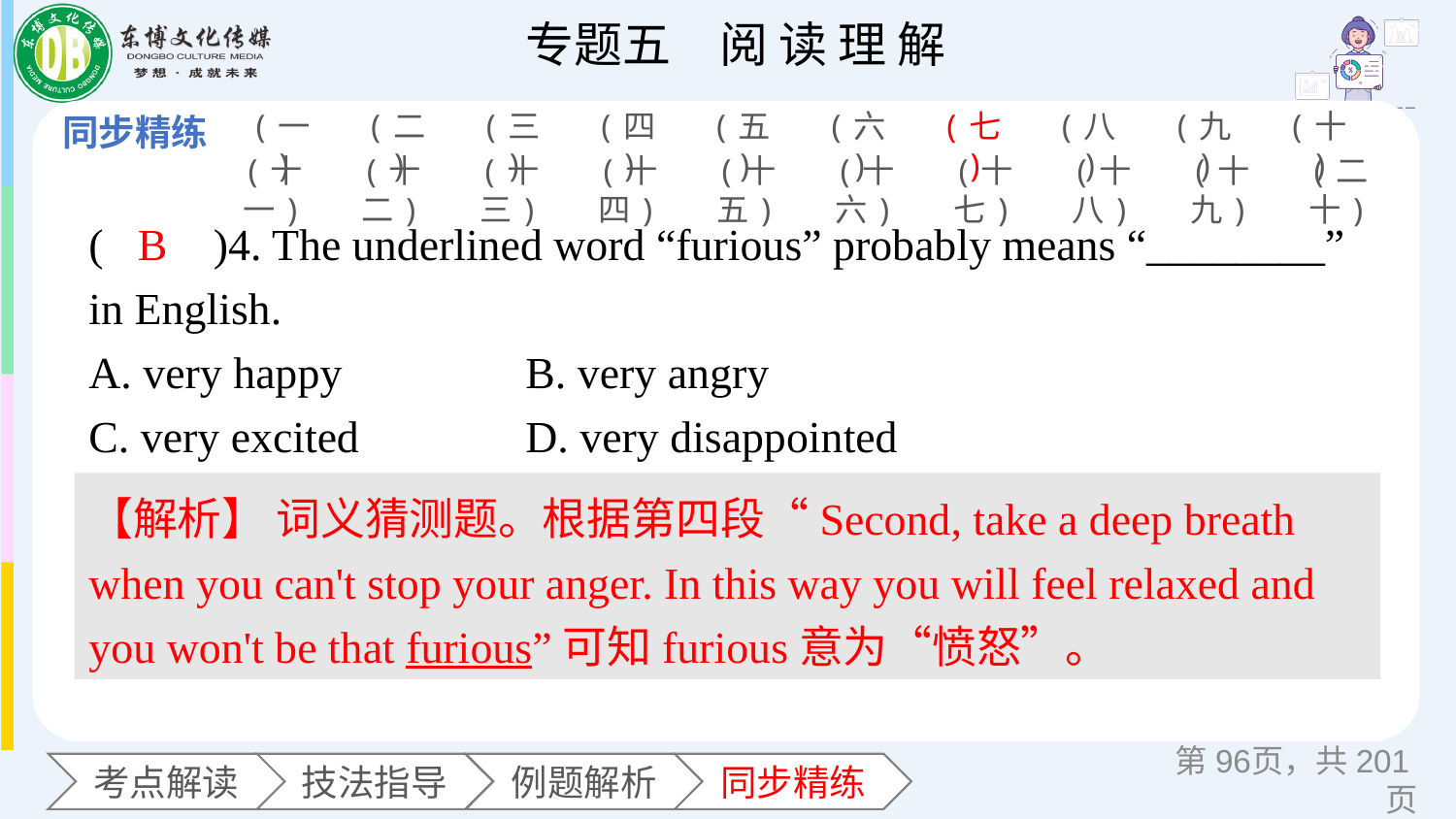

(一)
(二)
(三)
(四)
(五)
(六)
(七)
(八)
(九)
(十)
(十一)
(十二)
(十三)
(十四)
(十五)
(十六)
(十七)
(十八)
(十九)
(二十)
(　　)4. The underlined word “furious” probably means “________” in English.
A. very happy    	B. very angry
C. very excited    	D. very disappointed
B
【解析】 词义猜测题。根据第四段“Second, take a deep breath when you can't stop your anger. In this way you will feel relaxed and you won't be that furious”可知furious意为“愤怒”。
第96页，共201页